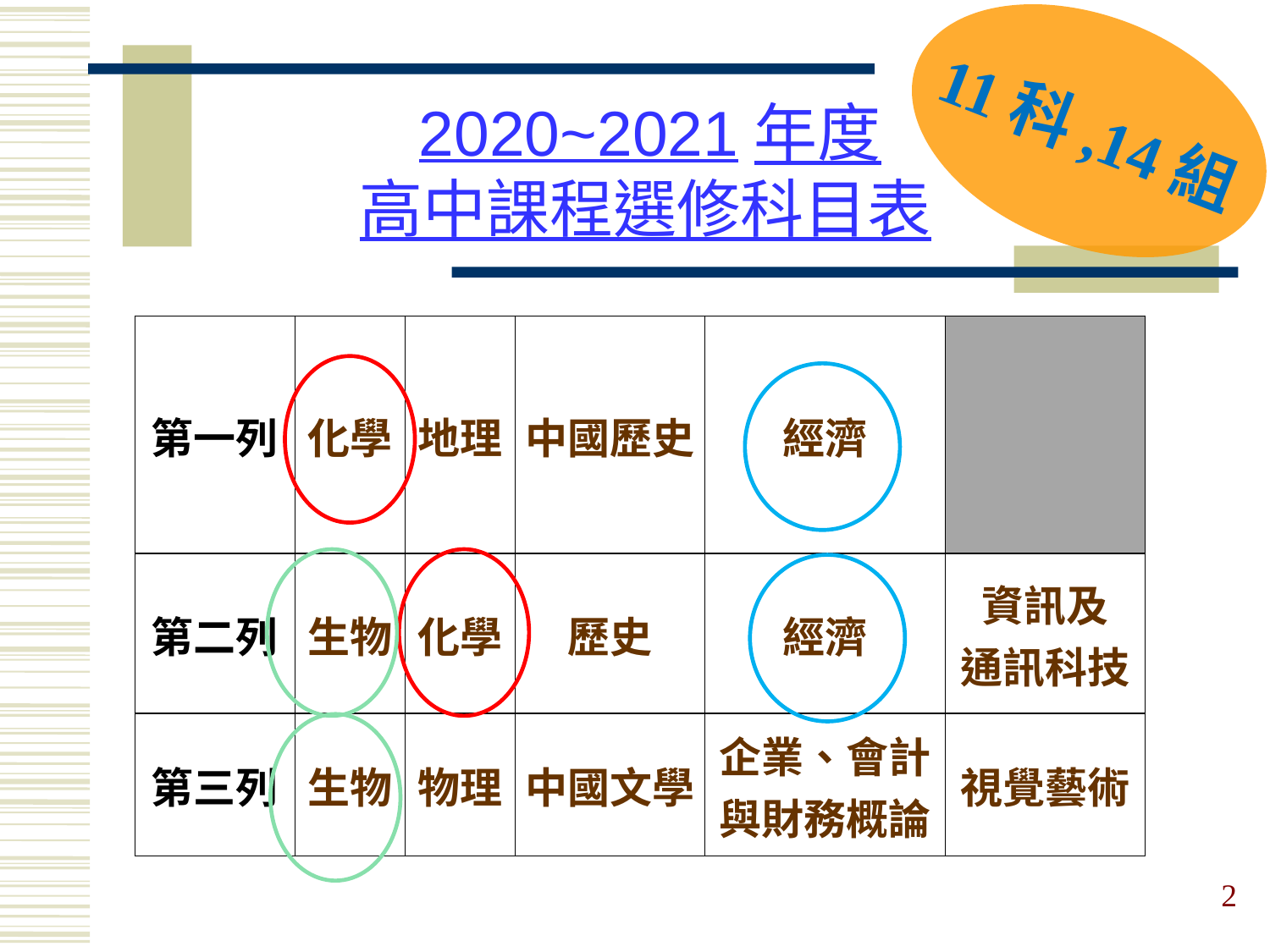

11科,14組
2020~2021年度
高中課程選修科目表
| 第一列 | 化學 | 地理 | 中國歷史 | 經濟 |  |
| --- | --- | --- | --- | --- | --- |
| 第二列 | 生物 | 化學 | 歷史 | 經濟 | 資訊及 通訊科技 |
| 第三列 | 生物 | 物理 | 中國文學 | 企業、會計 與財務概論 | 視覺藝術 |

2